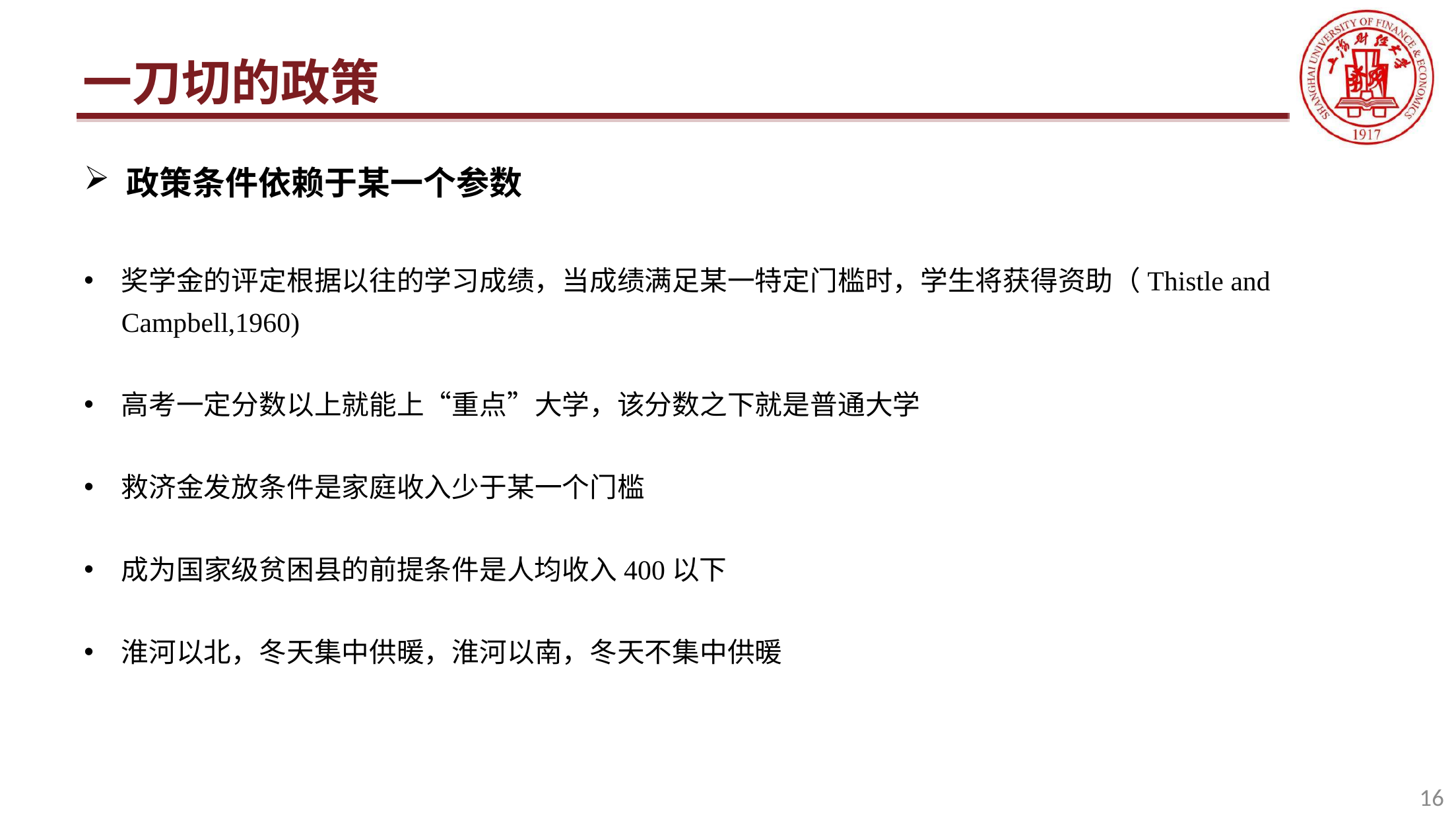

# 一刀切的政策
政策条件依赖于某一个参数

奖学金的评定根据以往的学习成绩，当成绩满足某一特定门槛时，学生将获得资助（Thistle and Campbell,1960)

高考一定分数以上就能上“重点”大学，该分数之下就是普通大学

救济金发放条件是家庭收入少于某一个门槛

成为国家级贫困县的前提条件是人均收入400以下

淮河以北，冬天集中供暖，淮河以南，冬天不集中供暖
16